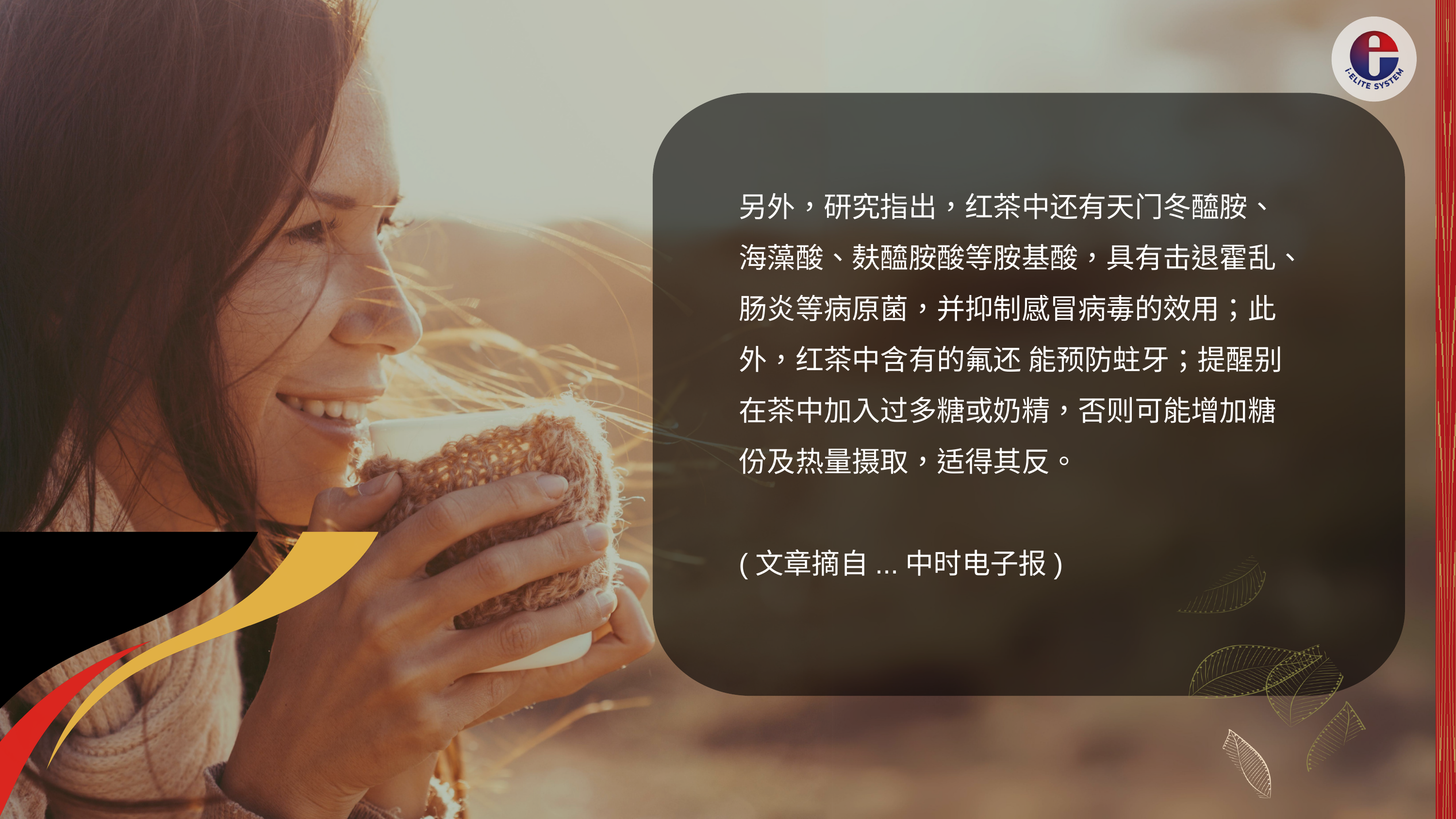

另外，研究指出，红茶中还有天门冬醯胺、海藻酸、麸醯胺酸等胺基酸，具有击退霍乱、肠炎等病原菌，并抑制感冒病毒的效用；此外，红茶中含有的氟还 能预防蛀牙；提醒别在茶中加入过多糖或奶精，否则可能增加糖份及热量摄取，适得其反。

(文章摘自...中时电子报)